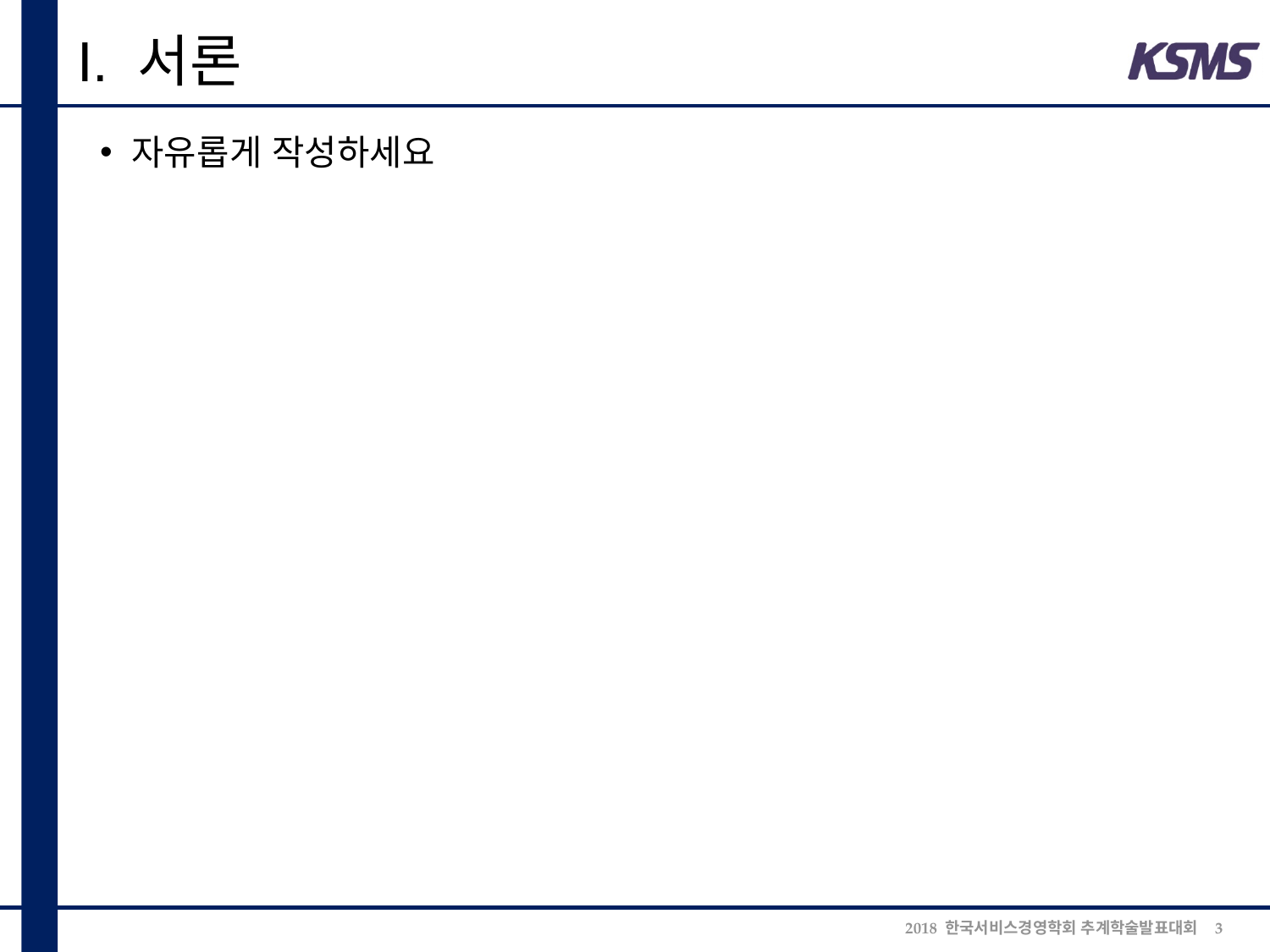

# I. 서론
자유롭게 작성하세요
2018 한국서비스경영학회 추계학술발표대회
3